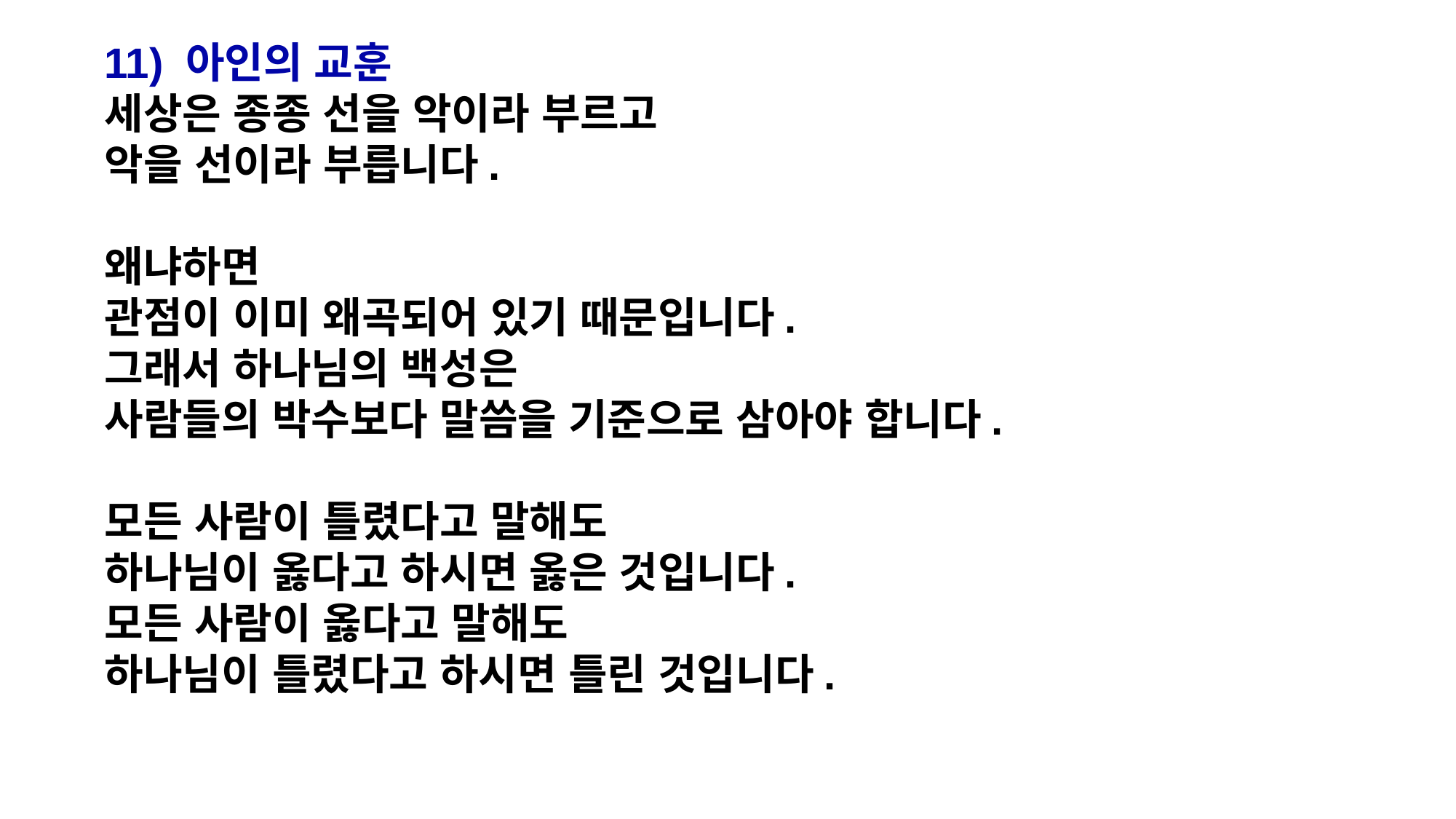

11) 아인의 교훈
세상은 종종 선을 악이라 부르고
악을 선이라 부릅니다.

왜냐하면
관점이 이미 왜곡되어 있기 때문입니다.
그래서 하나님의 백성은
사람들의 박수보다 말씀을 기준으로 삼아야 합니다.

모든 사람이 틀렸다고 말해도
하나님이 옳다고 하시면 옳은 것입니다.
모든 사람이 옳다고 말해도
하나님이 틀렸다고 하시면 틀린 것입니다.